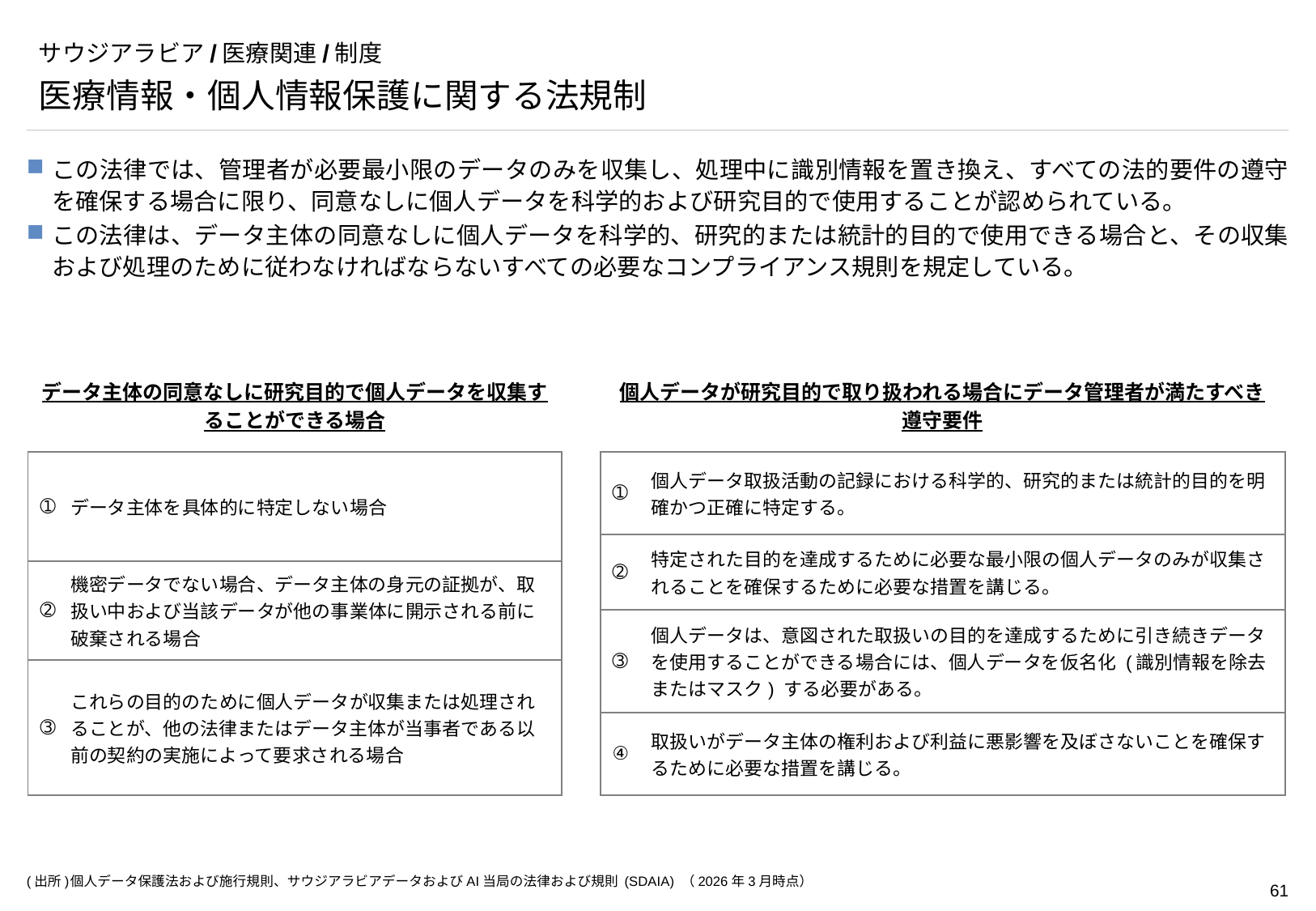

# サウジアラビア/医療関連/制度
医療情報・個人情報保護に関する法規制

この法律では、管理者が必要最小限のデータのみを収集し、処理中に識別情報を置き換え、すべての法的要件の遵守を確保する場合に限り、同意なしに個人データを科学的および研究目的で使用することが認められている。
この法律は、データ主体の同意なしに個人データを科学的、研究的または統計的目的で使用できる場合と、その収集および処理のために従わなければならないすべての必要なコンプライアンス規則を規定している。
データ主体の同意なしに研究目的で個人データを収集することができる場合
個人データが研究目的で取り扱われる場合にデータ管理者が満たすべき遵守要件
| ➀ | データ主体を具体的に特定しない場合 |
| --- | --- |
| ➁ | 機密データでない場合、データ主体の身元の証拠が、取扱い中および当該データが他の事業体に開示される前に破棄される場合 |
| ➂ | これらの目的のために個人データが収集または処理されることが、他の法律またはデータ主体が当事者である以前の契約の実施によって要求される場合 |
| ➀ | 個人データ取扱活動の記録における科学的、研究的または統計的目的を明確かつ正確に特定する。 |
| --- | --- |
| ➁ | 特定された目的を達成するために必要な最小限の個人データのみが収集されることを確保するために必要な措置を講じる。 |
| ➂ | 個人データは、意図された取扱いの目的を達成するために引き続きデータを使用することができる場合には、個人データを仮名化 (識別情報を除去またはマスク) する必要がある。 |
| ④ | 取扱いがデータ主体の権利および利益に悪影響を及ぼさないことを確保するために必要な措置を講じる。 |
(出所)	個人データ保護法および施行規則、サウジアラビアデータおよびAI当局の法律および規則 (SDAIA) （2026年3月時点）